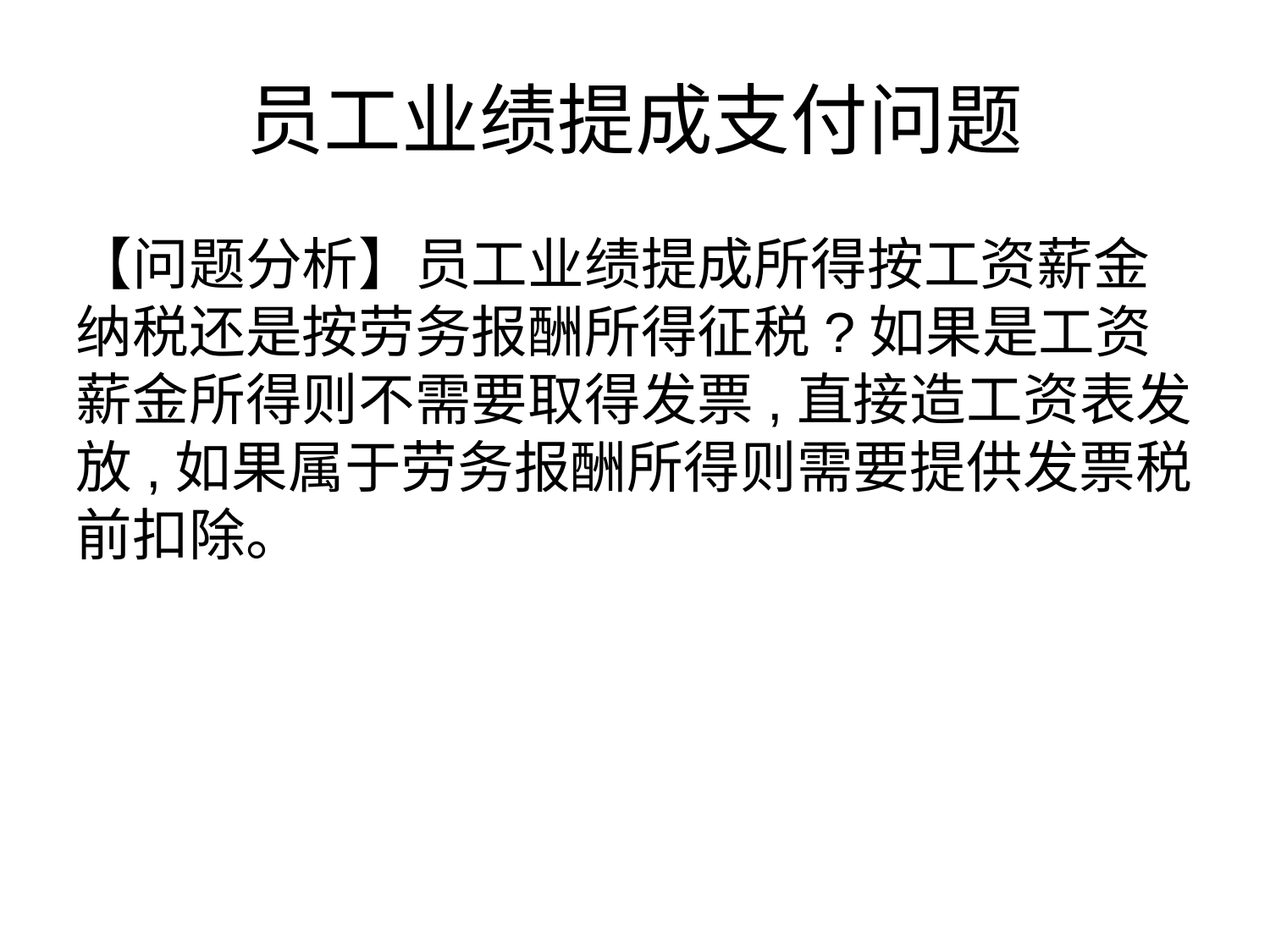

# 员工业绩提成支付问题
【问题分析】员工业绩提成所得按工资薪金纳税还是按劳务报酬所得征税?如果是工资薪金所得则不需要取得发票,直接造工资表发放,如果属于劳务报酬所得则需要提供发票税前扣除。